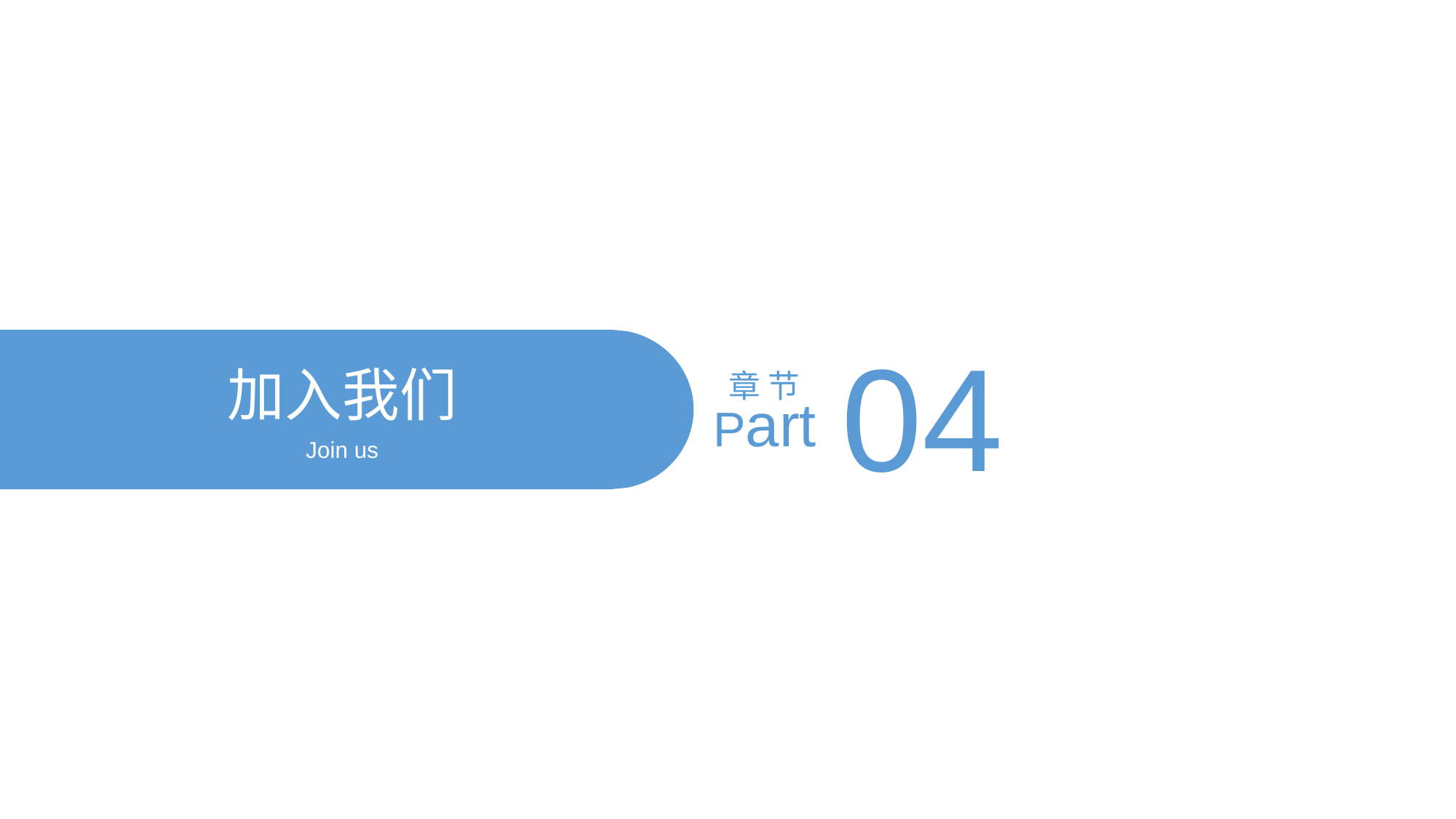

04

加入我们
章 节
Part
Join us